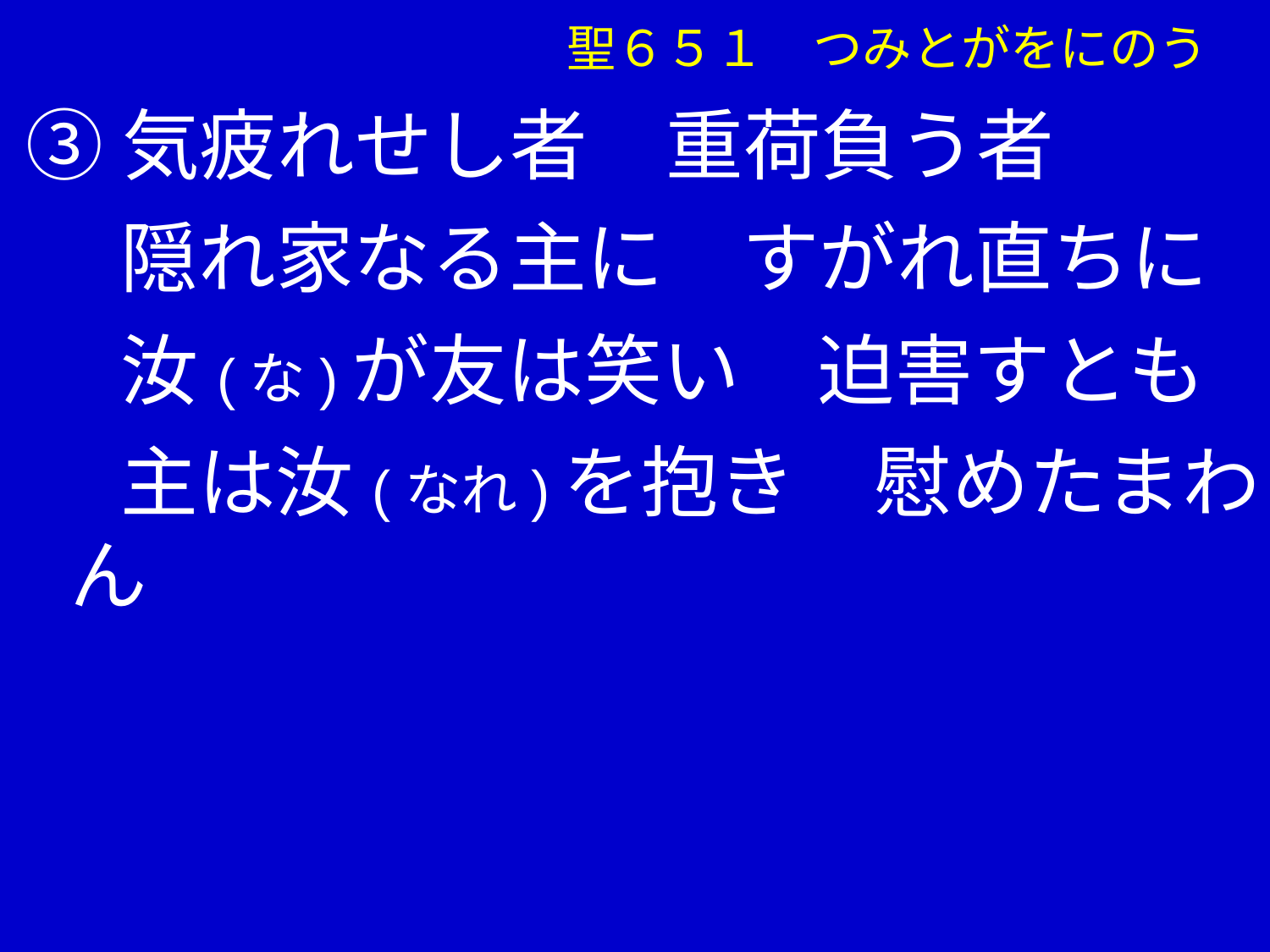

聖６５１　つみとがをにのう
③気疲れせし者　重荷負う者
　 隠れ家なる主に　すがれ直ちに
　 汝(な)が友は笑い　迫害すとも
　 主は汝(なれ)を抱き　慰めたまわん